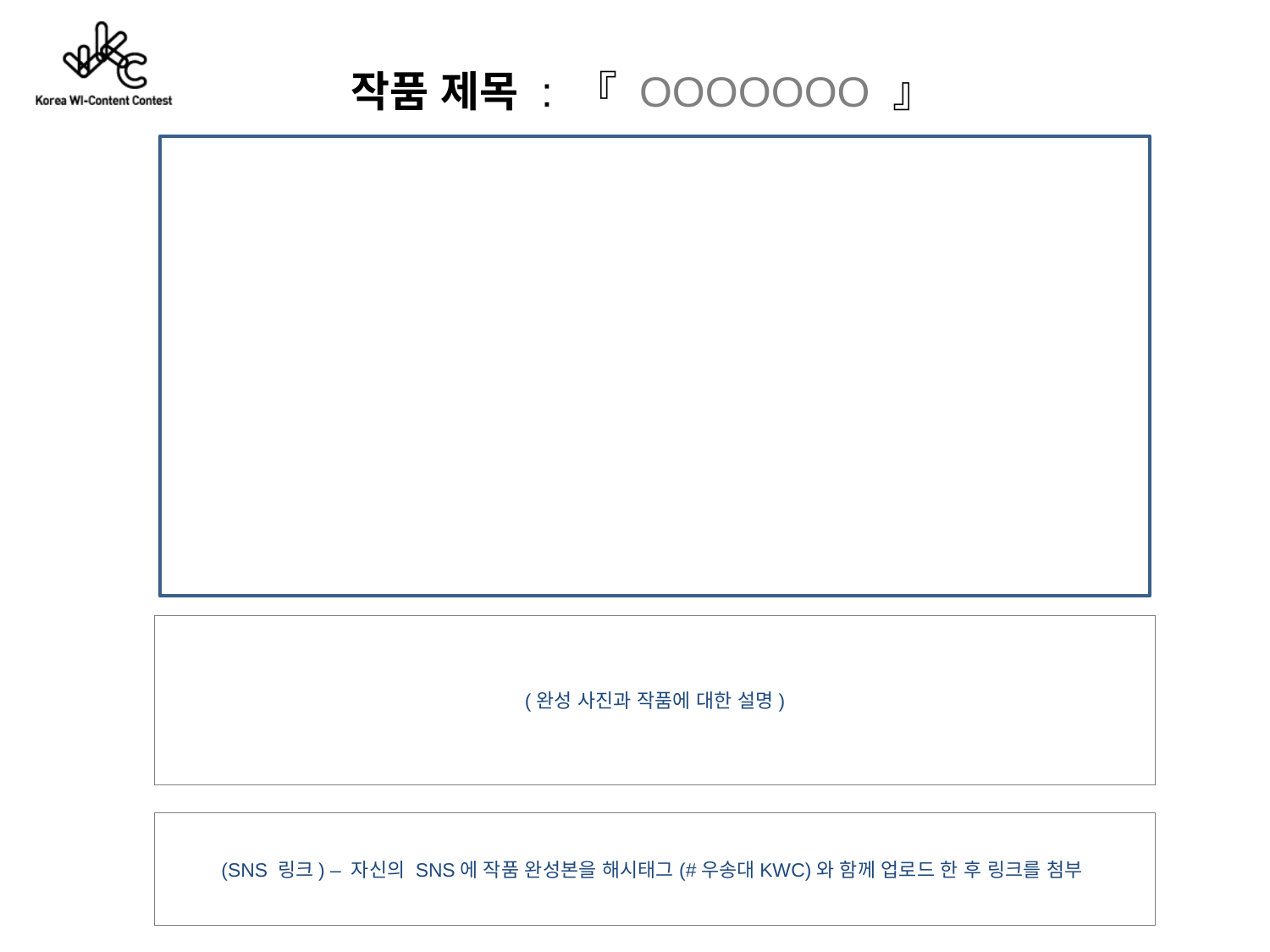

작품 제목 : 『 OOOOOOO 』

(완성 사진과 작품에 대한 설명)
(SNS 링크) – 자신의 SNS에 작품 완성본을 해시태그(#우송대KWC)와 함께 업로드 한 후 링크를 첨부